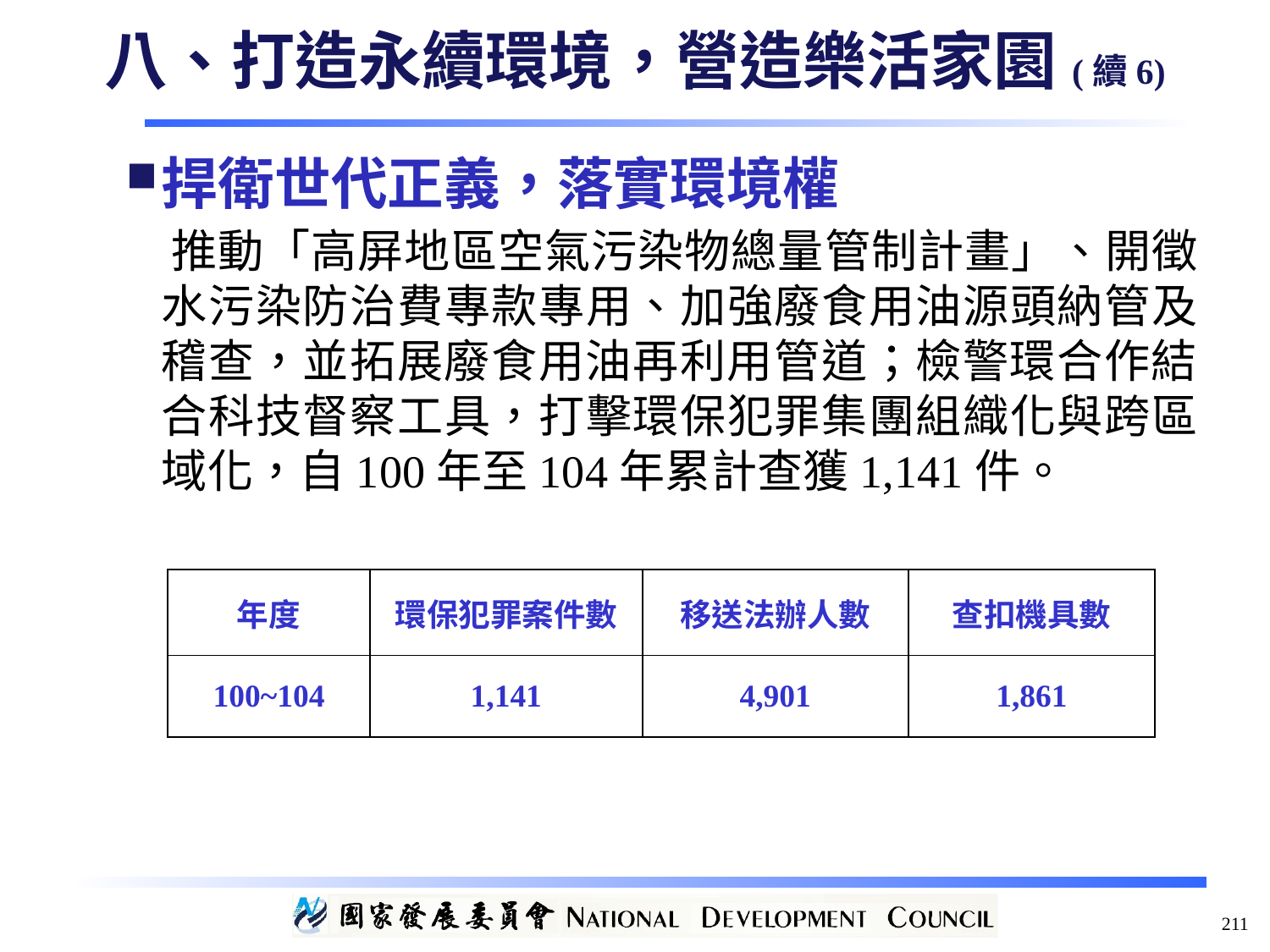

八、打造永續環境，營造樂活家園(續6)
捍衛世代正義，落實環境權
   推動「高屏地區空氣污染物總量管制計畫」、開徵水污染防治費專款專用、加強廢食用油源頭納管及稽查，並拓展廢食用油再利用管道；檢警環合作結合科技督察工具，打擊環保犯罪集團組織化與跨區域化，自100年至104年累計查獲1,141件。

| 年度 | 環保犯罪案件數 | 移送法辦人數 | 查扣機具數 |
| --- | --- | --- | --- |
| 100~104 | 1,141 | 4,901 | 1,861 |
211